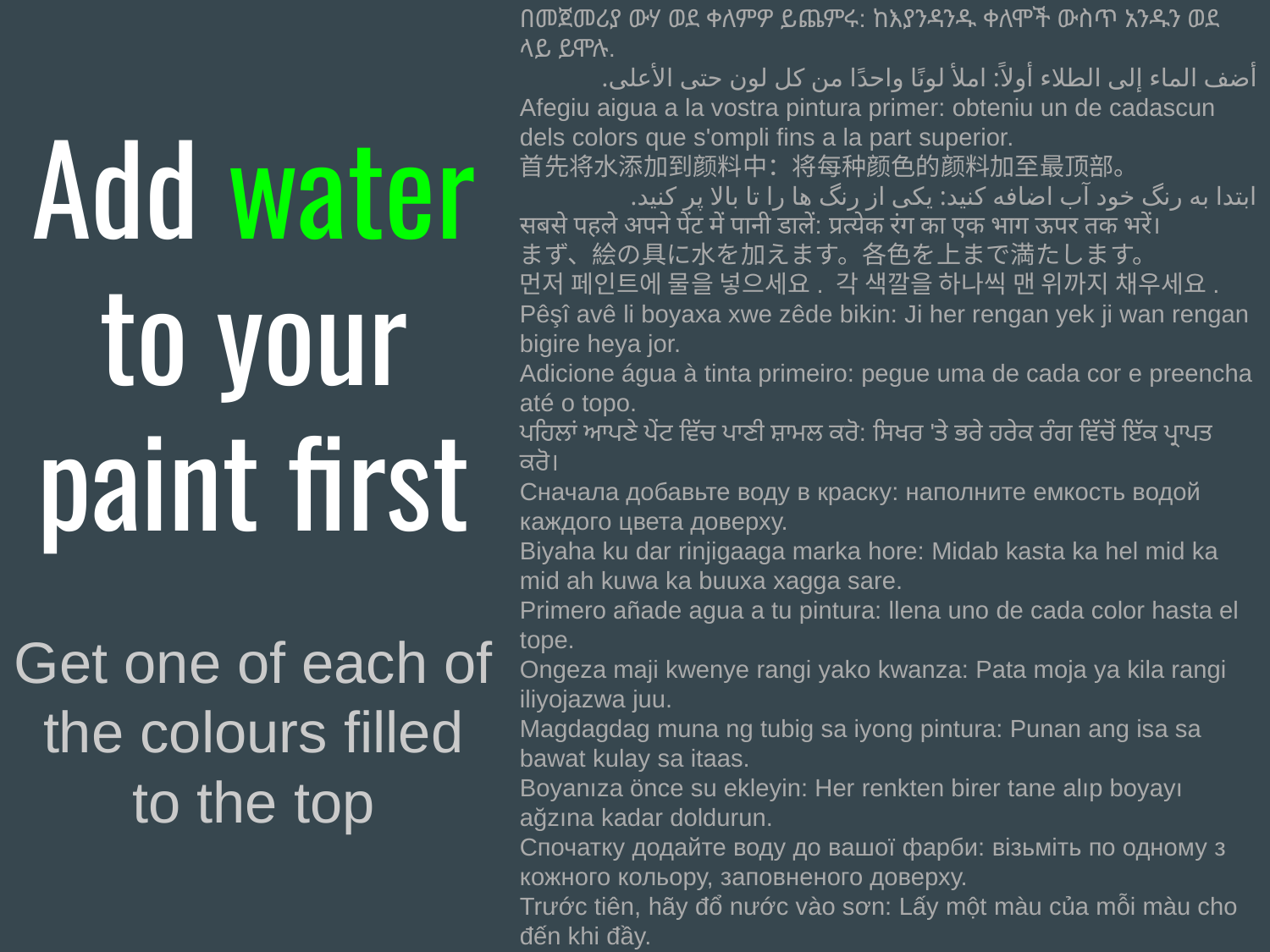

Add water to your paint first

Get one of each of the colours filled to the top
በመጀመሪያ ውሃ ወደ ቀለምዎ ይጨምሩ: ከእያንዳንዱ ቀለሞች ውስጥ አንዱን ወደ ላይ ይሞሉ.
أضف الماء إلى الطلاء أولاً: املأ لونًا واحدًا من كل لون حتى الأعلى.
Afegiu aigua a la vostra pintura primer: obteniu un de cadascun dels colors que s'ompli fins a la part superior.
首先将水添加到颜料中：将每种颜色的颜料加至最顶部。
ابتدا به رنگ خود آب اضافه کنید: یکی از رنگ ها را تا بالا پر کنید.
सबसे पहले अपने पेंट में पानी डालें: प्रत्येक रंग का एक भाग ऊपर तक भरें।
まず、絵の具に水を加えます。各色を上まで満たします。
먼저 페인트에 물을 넣으세요. 각 색깔을 하나씩 맨 위까지 채우세요.
Pêşî avê li boyaxa xwe zêde bikin: Ji her rengan yek ji wan rengan bigire heya jor.
Adicione água à tinta primeiro: pegue uma de cada cor e preencha até o topo.
ਪਹਿਲਾਂ ਆਪਣੇ ਪੇਂਟ ਵਿੱਚ ਪਾਣੀ ਸ਼ਾਮਲ ਕਰੋ: ਸਿਖਰ 'ਤੇ ਭਰੇ ਹਰੇਕ ਰੰਗ ਵਿੱਚੋਂ ਇੱਕ ਪ੍ਰਾਪਤ ਕਰੋ।
Сначала добавьте воду в краску: наполните емкость водой каждого цвета доверху.
Biyaha ku dar rinjigaaga marka hore: Midab kasta ka hel mid ka mid ah kuwa ka buuxa xagga sare.
Primero añade agua a tu pintura: llena uno de cada color hasta el tope.
Ongeza maji kwenye rangi yako kwanza: Pata moja ya kila rangi iliyojazwa juu.
Magdagdag muna ng tubig sa iyong pintura: Punan ang isa sa bawat kulay sa itaas.
Boyanıza önce su ekleyin: Her renkten birer tane alıp boyayı ağzına kadar doldurun.
Спочатку додайте воду до вашої фарби: візьміть по одному з кожного кольору, заповненого доверху.
Trước tiên, hãy đổ nước vào sơn: Lấy một màu của mỗi màu cho đến khi đầy.